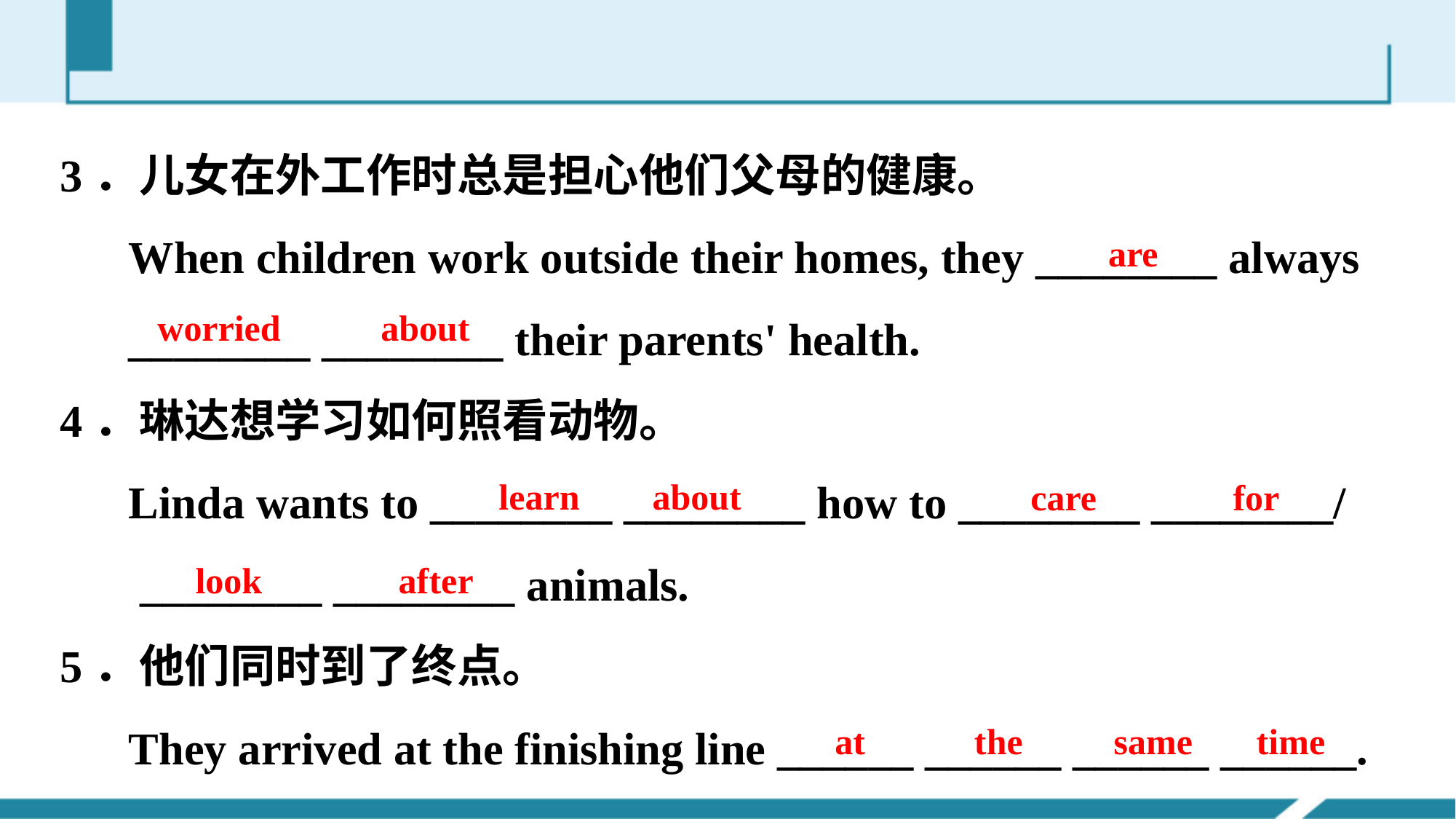

3．儿女在外工作时总是担心他们父母的健康。
      When children work outside their homes, they ________ always
      ________ ________ their parents' health.
4．琳达想学习如何照看动物。
      Linda wants to ________ ________ how to ________ ________/
       ________ ________ animals.
5．他们同时到了终点。
      They arrived at the finishing line ______ ______ ______ ______.
are
worried           about
 learn        about
care               for
look               after
at            the          same       time